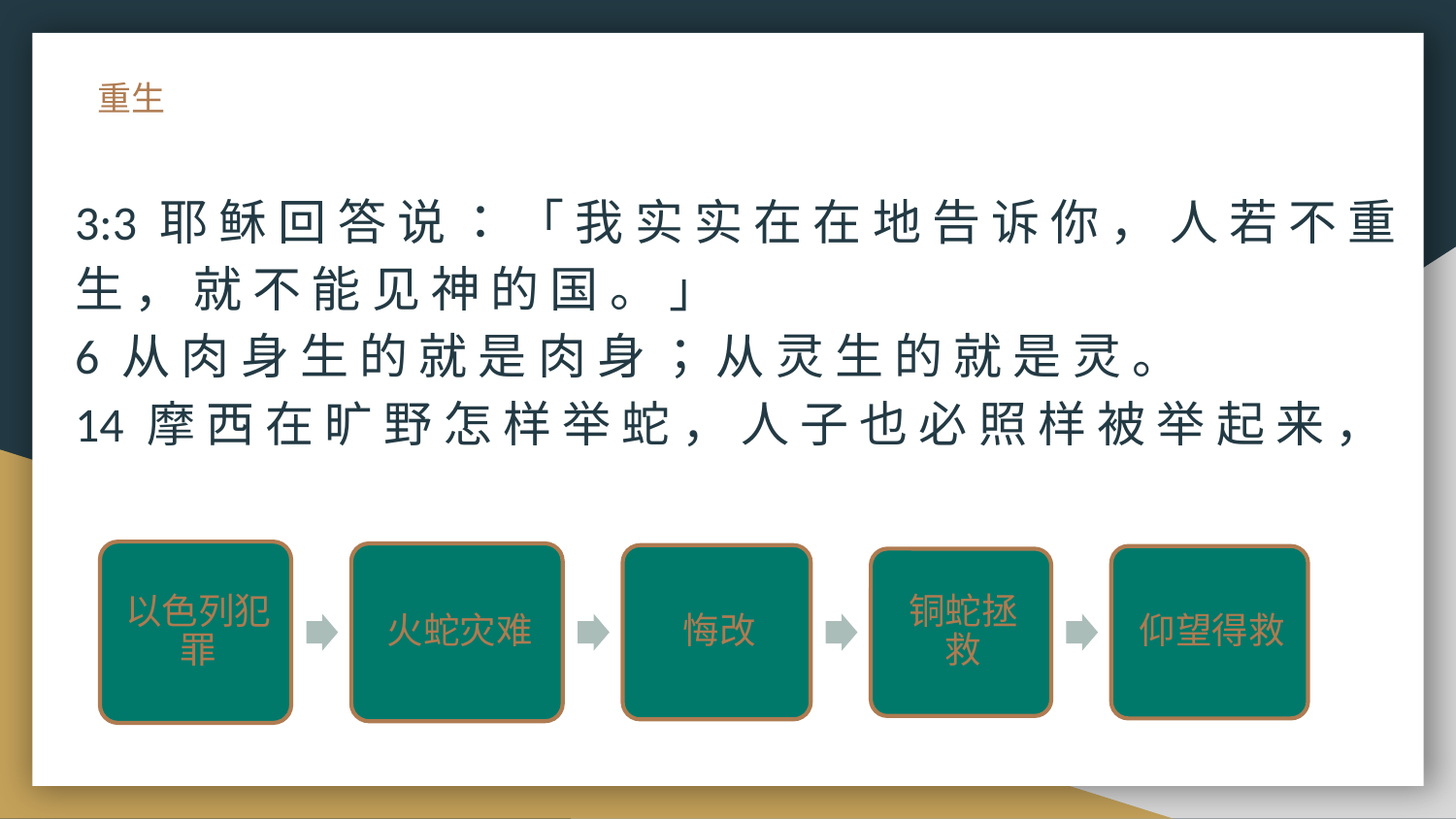

# 重生
3:3 耶 稣 回 答 说 ： 「 我 实 实 在 在 地 告 诉 你 ， 人 若 不 重 生 ， 就 不 能 见 神 的 国 。 」
6 从 肉 身 生 的 就 是 肉 身 ； 从 灵 生 的 就 是 灵 。
14 摩 西 在 旷 野 怎 样 举 蛇 ， 人 子 也 必 照 样 被 举 起 来 ，
以色列犯罪

火蛇灾难

悔改

铜蛇拯救

仰望得救